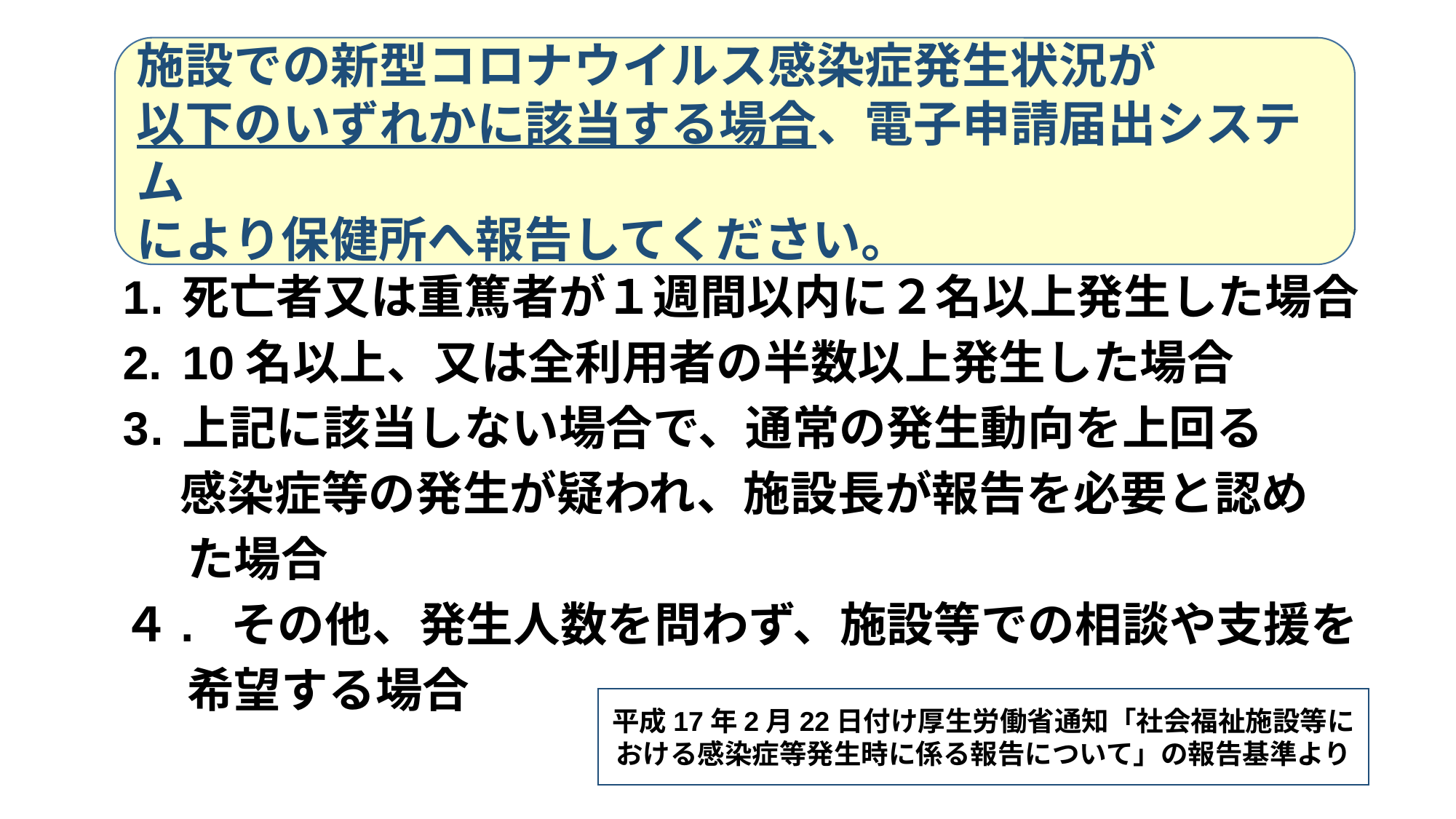

施設での新型コロナウイルス感染症発生状況が
以下のいずれかに該当する場合、電子申請届出システム
により保健所へ報告してください。
死亡者又は重篤者が１週間以内に２名以上発生した場合
10名以上、又は全利用者の半数以上発生した場合
上記に該当しない場合で、通常の発生動向を上回る
　 感染症等の発生が疑われ、施設長が報告を必要と認め
     た場合
４.  その他、発生人数を問わず、施設等での相談や支援を
     希望する場合
平成17年2月22日付け厚生労働省通知「社会福祉施設等に
おける感染症等発生時に係る報告について」の報告基準より